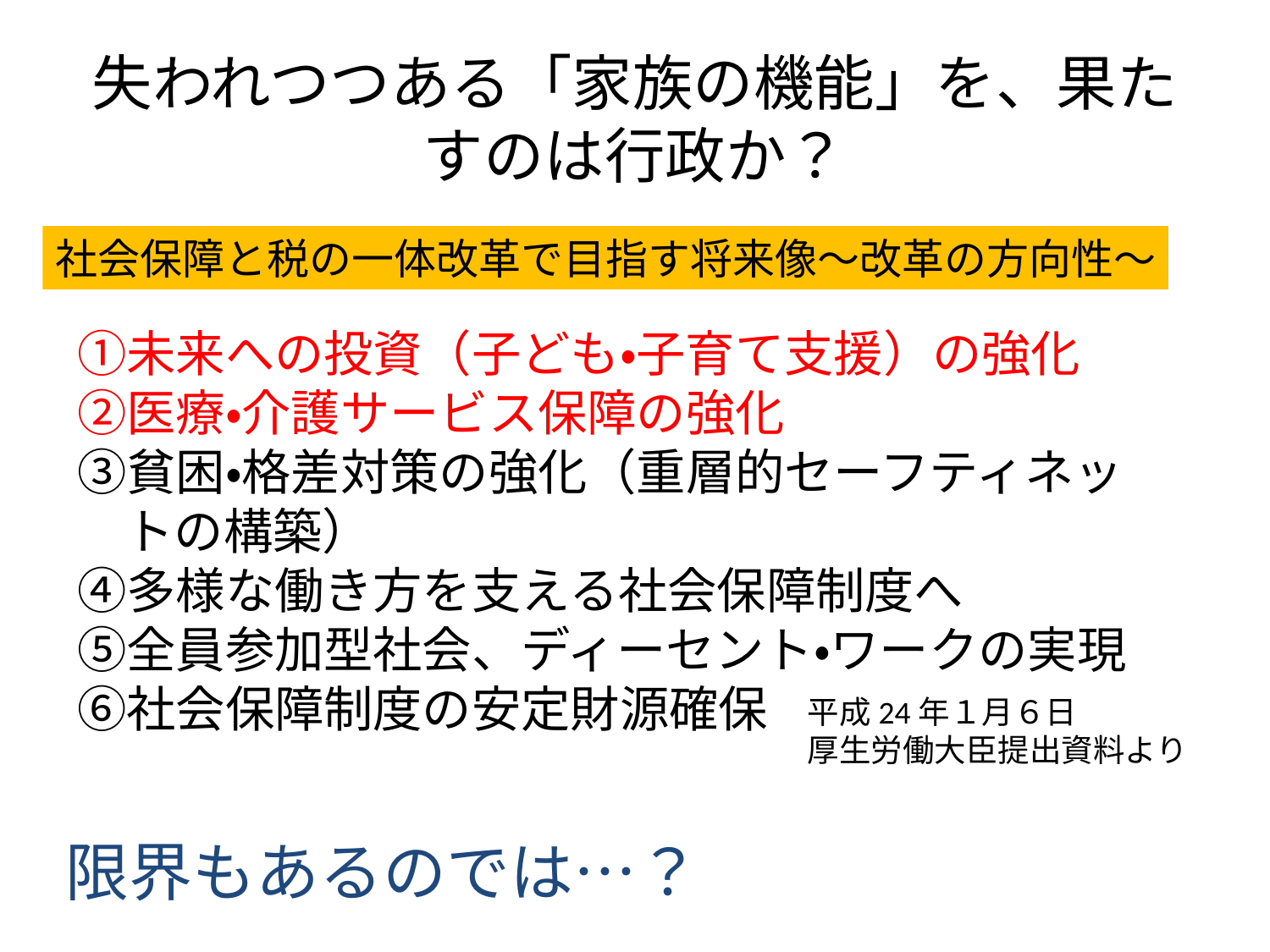

# 失われつつある「家族の機能」を、果たすのは行政か？
社会保障と税の一体改革で目指す将来像～改革の方向性～
未来への投資（子ども・子育て支援）の強化
医療・介護サービス保障の強化
貧困・格差対策の強化（重層的セーフティネットの構築）
多様な働き方を支える社会保障制度へ
全員参加型社会、ディーセント・ワークの実現
社会保障制度の安定財源確保

平成24年１月６日
厚生労働大臣提出資料より
限界もあるのでは…？